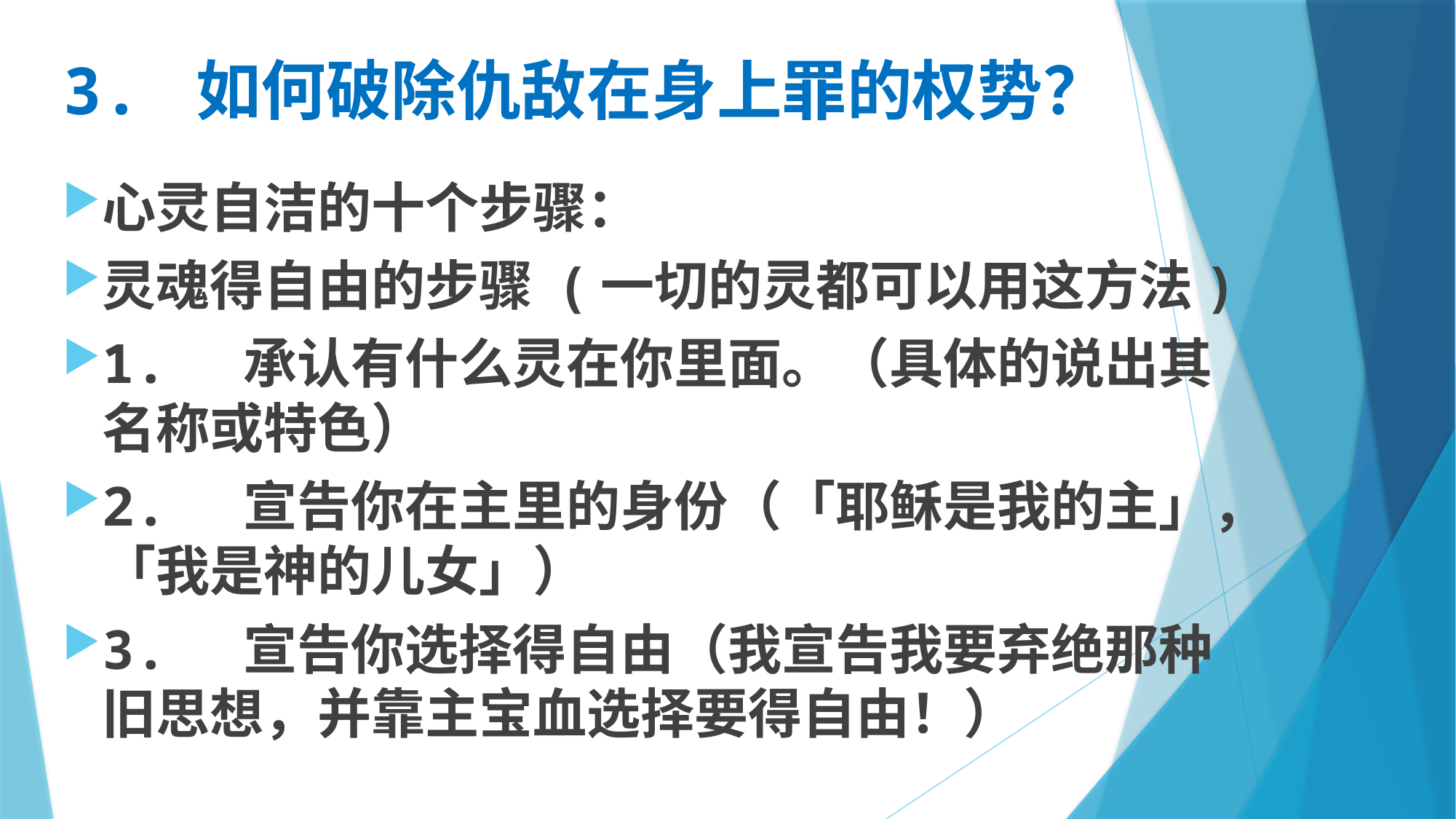

# 3. 如何破除仇敌在身上罪的权势？
心灵自洁的十个步骤：
灵魂得自由的步骤 (一切的灵都可以用这方法)
1.  承认有什么灵在你里面。（具体的说出其名称或特色）
2.  宣告你在主里的身份（「耶稣是我的主」，「我是神的儿女」）
3.  宣告你选择得自由（我宣告我要弃绝那种旧思想，并靠主宝血选择要得自由！）